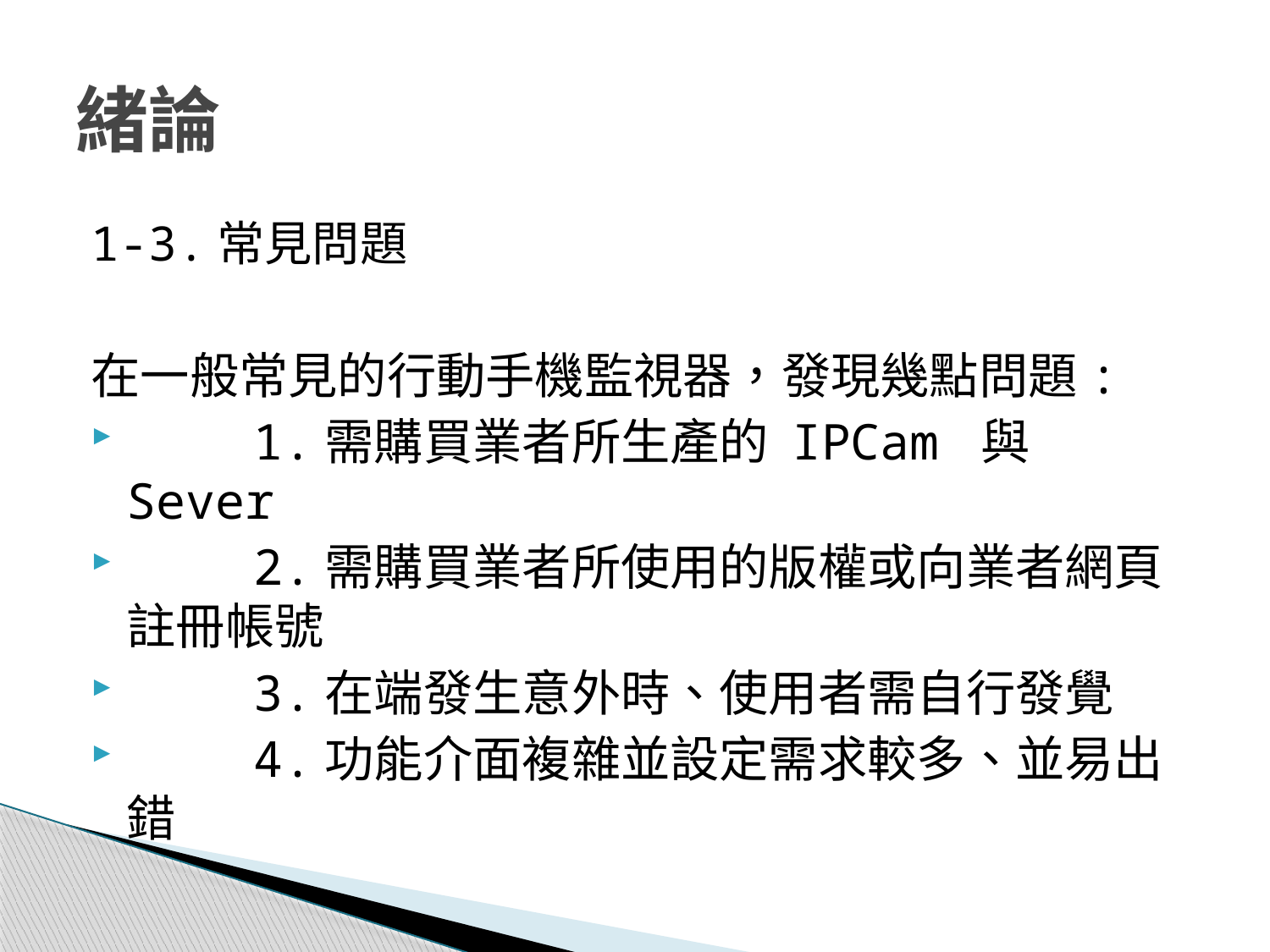

# 緒論
1-3.常見問題

在一般常見的行動手機監視器，發現幾點問題:
	1.需購買業者所生產的 IPCam 與 Sever
	2.需購買業者所使用的版權或向業者網頁註冊帳號
	3.在端發生意外時、使用者需自行發覺
	4.功能介面複雜並設定需求較多、並易出錯